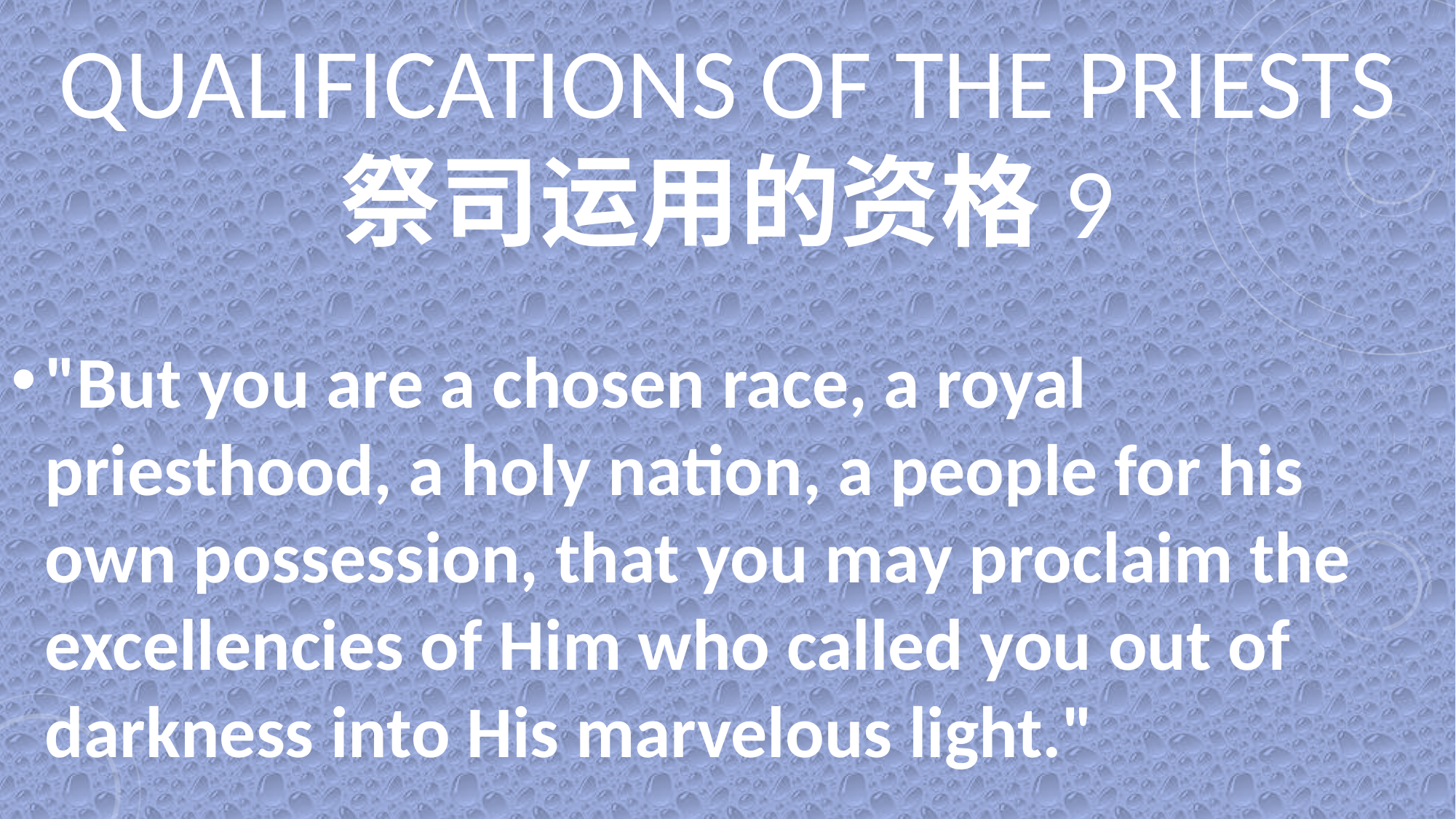

# QUALIFICATIONS OF THE PRIESTS 祭司运用的资格9
"But you are a chosen race, a royal priesthood, a holy nation, a people for his own possession, that you may proclaim the excellencies of Him who called you out of darkness into His marvelous light."